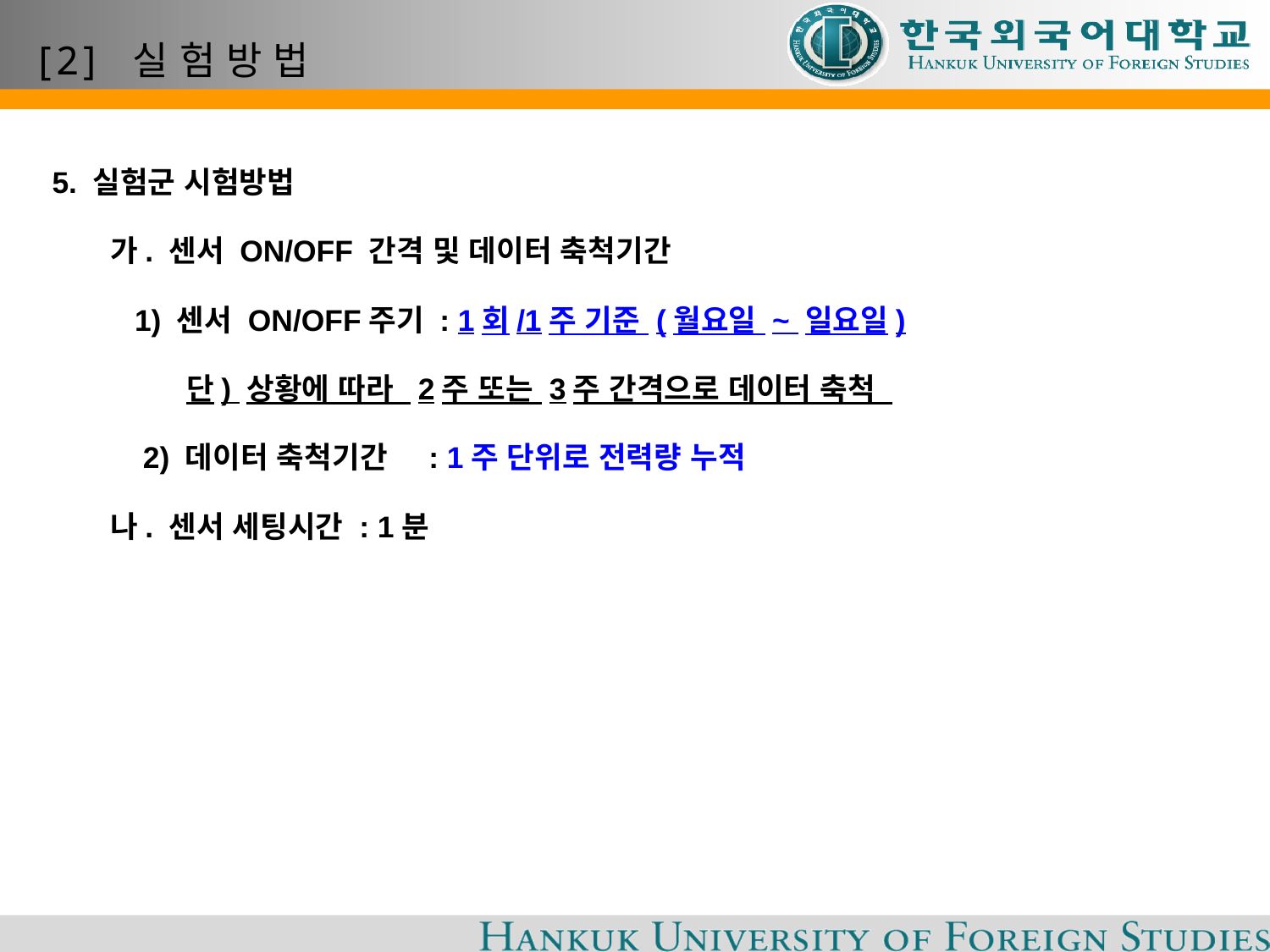

[2] 실 험 방 법

5. 실험군 시험방법
      가. 센서 ON/OFF 간격 및 데이터 축척기간
          1) 센서 ON/OFF주기 : 1회/1주 기준 (월요일 ~ 일요일)
               단) 상황에 따라  2주 또는 3주 간격으로 데이터 축척
           2) 데이터 축척기간    : 1주 단위로 전력량 누적
      나. 센서 세팅시간 : 1분